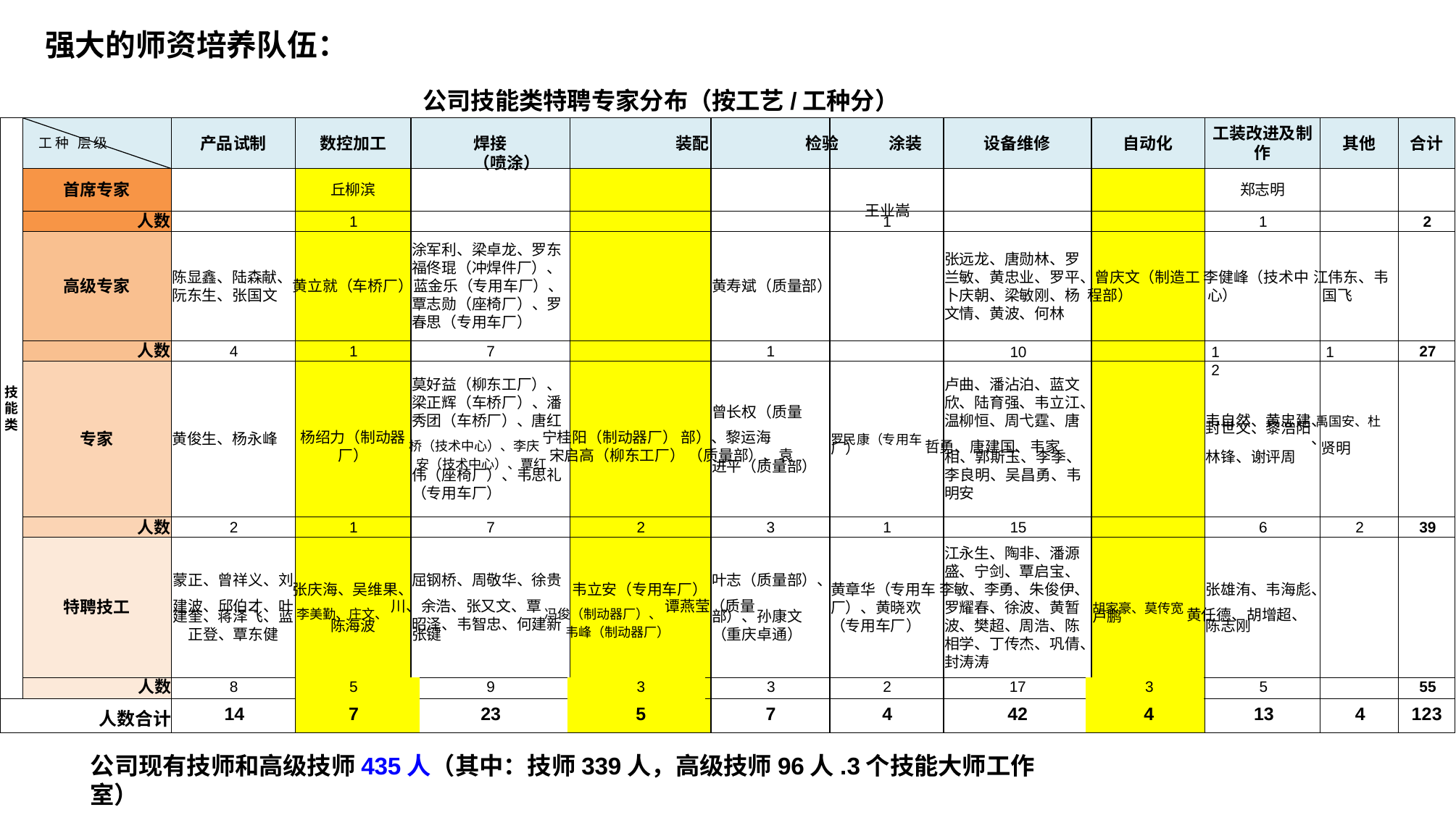

# 强大的师资培养队伍：
公司技能类特聘专家分布（按工艺/工种分）
焊接	装配	检验	涂装（喷涂）

王业嵩

工装改进及制 作
产品试制
数控加工
设备维修
自动化
其他
合计
    工 种 层 级

首席专家
丘柳滨
郑志明
人数
1
1
1
2

涂军利、梁卓龙、罗东 福佟琨（冲焊件厂）、
张远龙、唐勋林、罗
陈显鑫、陆森献、
兰敏、黄忠业、罗平、曾庆文（制造工 李健峰（技术中 江伟东、韦 卜庆朝、梁敏刚、杨 程部）	心）	国飞
文情、黄波、何林

10	1	1	2
高级专家
黄立就（车桥厂）蓝金乐（专用车厂）、
黄寿斌（质量部）
阮东生、张国文
覃志勋（座椅厂）、罗 春思（专用车厂）
人数
4
1
7
1
27

莫好益（柳东工厂）、 梁正辉（车桥厂）、潘
卢曲、潘沾泊、蓝文
技 能 类
欣、陆育强、韦立江、
曾长权（质量
秀团（车桥厂）、唐红
温柳恒、周弋霆、唐
韦自然、黄忠建、
杨绍力（制动器 桥（技术中心）、李庆 宁桂阳（制动器厂） 部）、黎运海
专家
黄俊生、杨永峰
罗民康（专用车 哲勇、唐建国、韦家
封世文、黎浩阳 禹国安、杜
、
厂）	安（技术中心）、覃红 宋启高（柳东工厂） （质量部）、袁
厂）
贤明
相、郭斯玉、李季、 李良明、吴昌勇、韦 明安
林锋、谢评周
进平（质量部）
伟（座椅厂）、韦思礼
（专用车厂）
人数
2
1
7
2
3
1
15
6
2
39

江永生、陶非、潘源 盛、宁剑、覃启宝、
蒙正、曾祥义、刘
屈钢桥、周敬华、徐贵
叶志（质量部）、
张庆海、吴维果、	韦立安（专用车厂）
黄章华（专用车 李敏、李勇、朱俊伊、
张雄洧、韦海彪、
建波、邱伯才、叶 李美勤、庄文、 川、余浩、张又文、覃 冯俊（制动器厂）、 谭燕莹（质量
特聘技工
厂）、黄晓欢
（专用车厂）
罗耀春、徐波、黄暂 波、樊超、周浩、陈
胡家豪、莫传宽 黄任德、胡增超、
建奎、蒋泽飞、蓝 正登、覃东健
昭泽、韦智忠、何建新 韦峰（制动器厂）
部）、孙康文
（重庆卓通）
卢鹏
陈海波
陈志刚
张键
相学、丁传杰、巩倩、
封涛涛

| 人数 | 8 | 5 | 9 | 3 | 3 | 2 | 17 | 3 | 5 |  | 55 |
| --- | --- | --- | --- | --- | --- | --- | --- | --- | --- | --- | --- |
| 人数合计 | 14 | 7 | 23 | 5 | 7 | 4 | 42 | 4 | 13 | 4 | 123 |

公司现有技师和高级技师435人（其中：技师339人，高级技师96人.3个技能大师工作室）